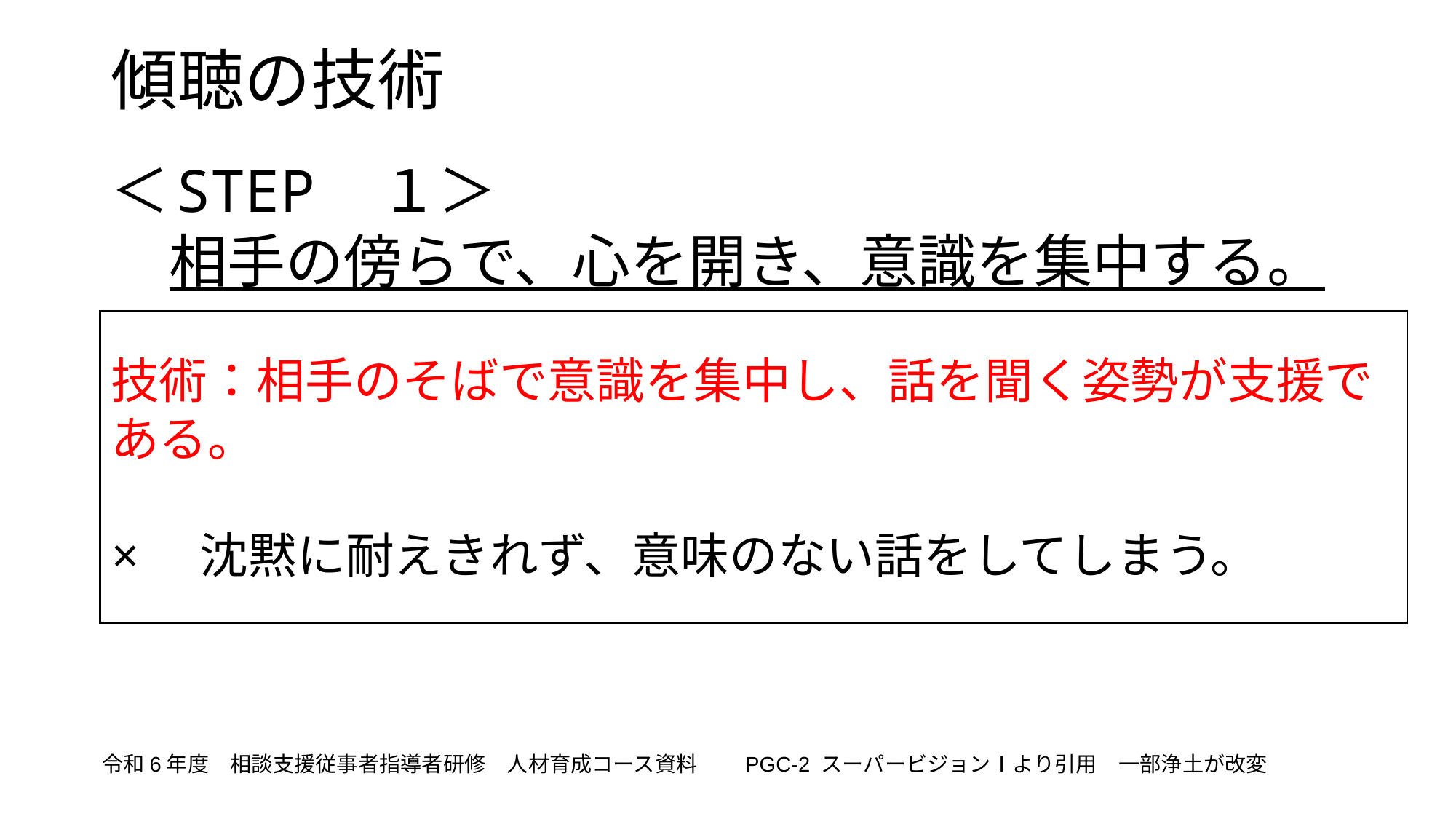

# 傾聴の技術
＜STEP　１＞
　相手の傍らで、心を開き、意識を集中する。
技術：相手のそばで意識を集中し、話を聞く姿勢が支援である。

×　沈黙に耐えきれず、意味のない話をしてしまう。
令和6年度　相談支援従事者指導者研修　人材育成コース資料　　PGC-2 スーパービジョンⅠより引用　一部浄土が改変